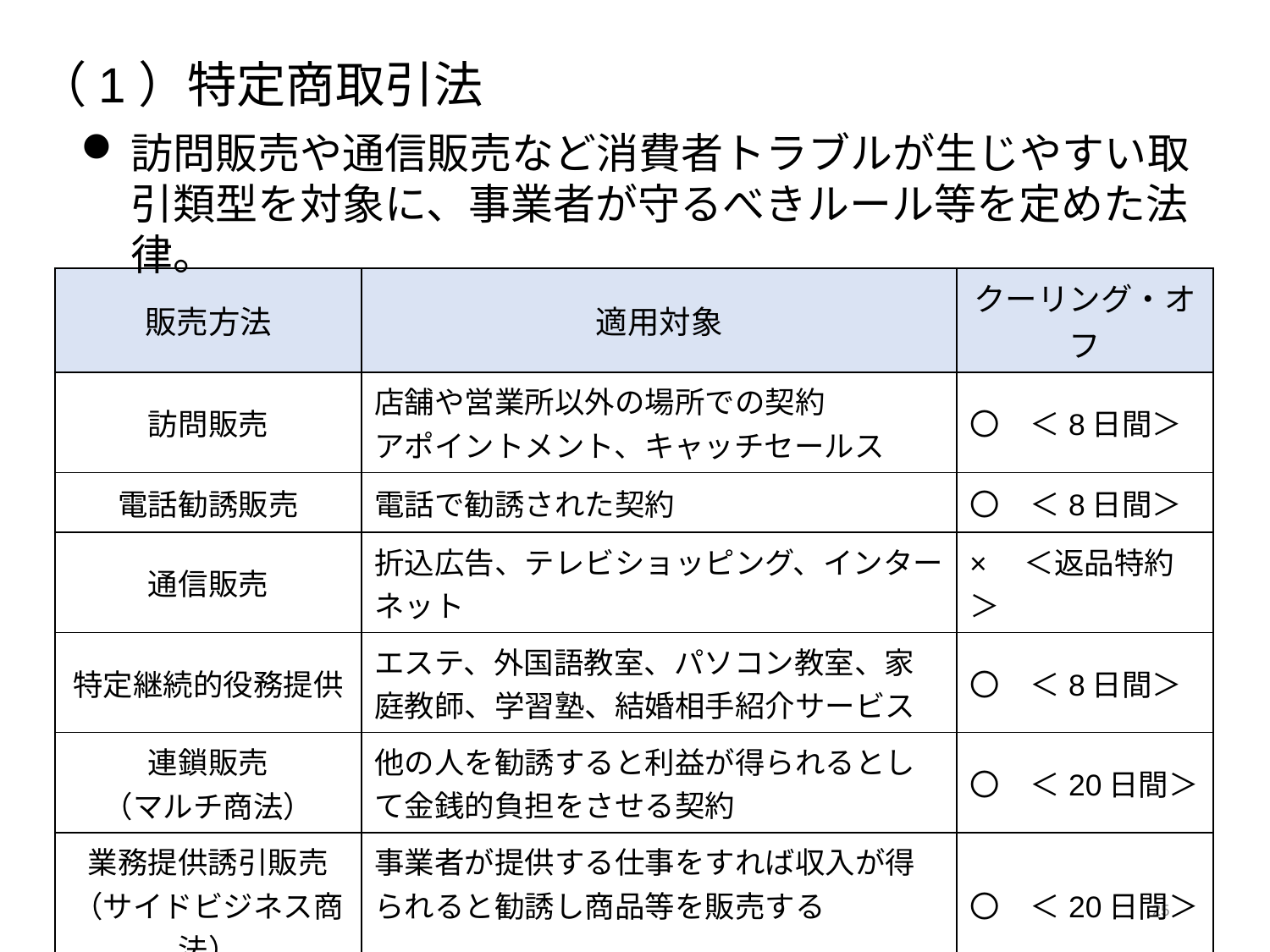

（1）特定商取引法
訪問販売や通信販売など消費者トラブルが生じやすい取引類型を対象に、事業者が守るべきルール等を定めた法律。
| 販売方法 | 適用対象 | クーリング・オフ |
| --- | --- | --- |
| 訪問販売 | 店舗や営業所以外の場所での契約 アポイントメント、キャッチセールス | 〇　＜8日間＞ |
| 電話勧誘販売 | 電話で勧誘された契約 | 〇　＜8日間＞ |
| 通信販売 | 折込広告、テレビショッピング、インターネット | ×　＜返品特約＞ |
| 特定継続的役務提供 | エステ、外国語教室、パソコン教室、家庭教師、学習塾、結婚相手紹介サービス | 〇　＜8日間＞ |
| 連鎖販売 （マルチ商法） | 他の人を勧誘すると利益が得られるとして金銭的負担をさせる契約 | 〇　＜20日間＞ |
| 業務提供誘引販売 （サイドビジネス商法） | 事業者が提供する仕事をすれば収入が得られると勧誘し商品等を販売する | 〇　＜20日間＞ |
| 訪問購入 | 店舗以外の場所で事業者が消費者から買い取る契約 | 〇　＜8日間＞ |
25